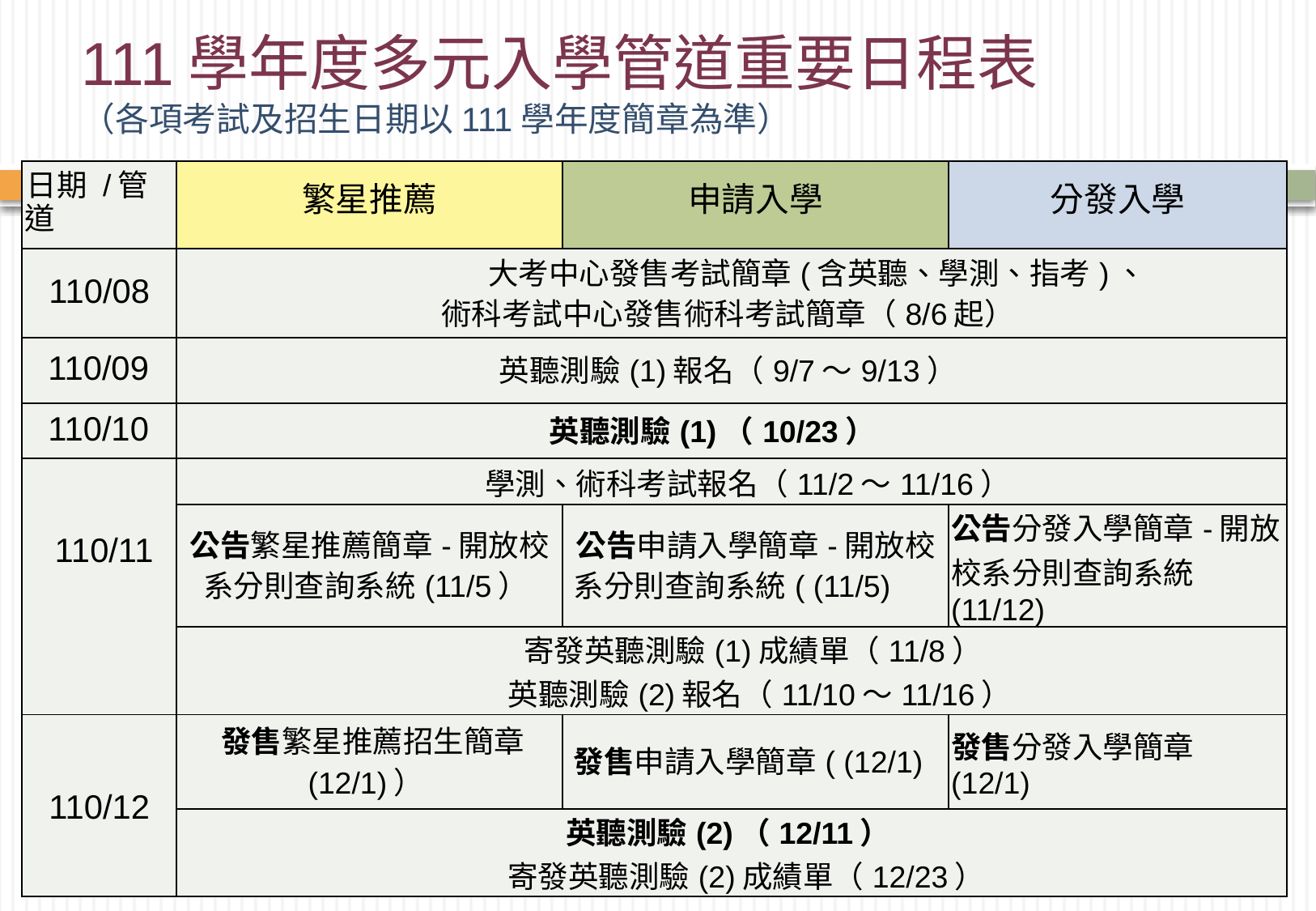

111學年度多元入學管道重要日程表
（各項考試及招生日期以111學年度簡章為準）
| 日期 /管道 | 繁星推薦 | 申請入學 | 分發入學 |
| --- | --- | --- | --- |
| 110/08 | 大考中心發售考試簡章(含英聽、學測、指考)、 術科考試中心發售術科考試簡章（8/6起） |  |  |
| 110/09 | 英聽測驗(1)報名（9/7～9/13） |  |  |
| 110/10 | 英聽測驗(1)（10/23） |  |  |
| 110/11 | 學測、術科考試報名（11/2～11/16） |  |  |
|  | 公告繁星推薦簡章-開放校系分則查詢系統(11/5） | 公告申請入學簡章-開放校系分則查詢系統( (11/5) | 公告分發入學簡章-開放校系分則查詢系統 (11/12) |
|  | 寄發英聽測驗(1)成績單（11/8） 英聽測驗(2)報名（11/10～11/16） |  |  |
| 110/12 | 發售繁星推薦招生簡章(12/1)） | 發售申請入學簡章( (12/1) | 發售分發入學簡章 (12/1) |
|  | 英聽測驗(2)（12/11） 寄發英聽測驗(2)成績單（12/23） |  |  |
55
| 日期\管道 | 繁星推薦入學 | 個人申請入學 | 考試入學 |
| --- | --- | --- | --- |
| 103/08 | 發售英聽測驗簡章(8/15起) |  |  |
| 103/09 | 英聽測驗報名(9/15～9/22) |  |  |
| 103/10 | 發售學科能力測驗簡章(10/12起) |  |  |
| 103/11 | 英聽測驗(1) (11/1) 寄發英聽測驗(1)成績單(11/13) |  | 發售考試入學簡章（暫訂11/7起） |
|  | 學科能力測驗報名（11/12～11/25） 術科考試報名（11/12～11/25） 英聽測驗(2)報名(11/18～11/25) |  |  |
|  | 發售繁星推薦入學簡章（11/12） | 發售個人申請入學簡章（11/12） |  |